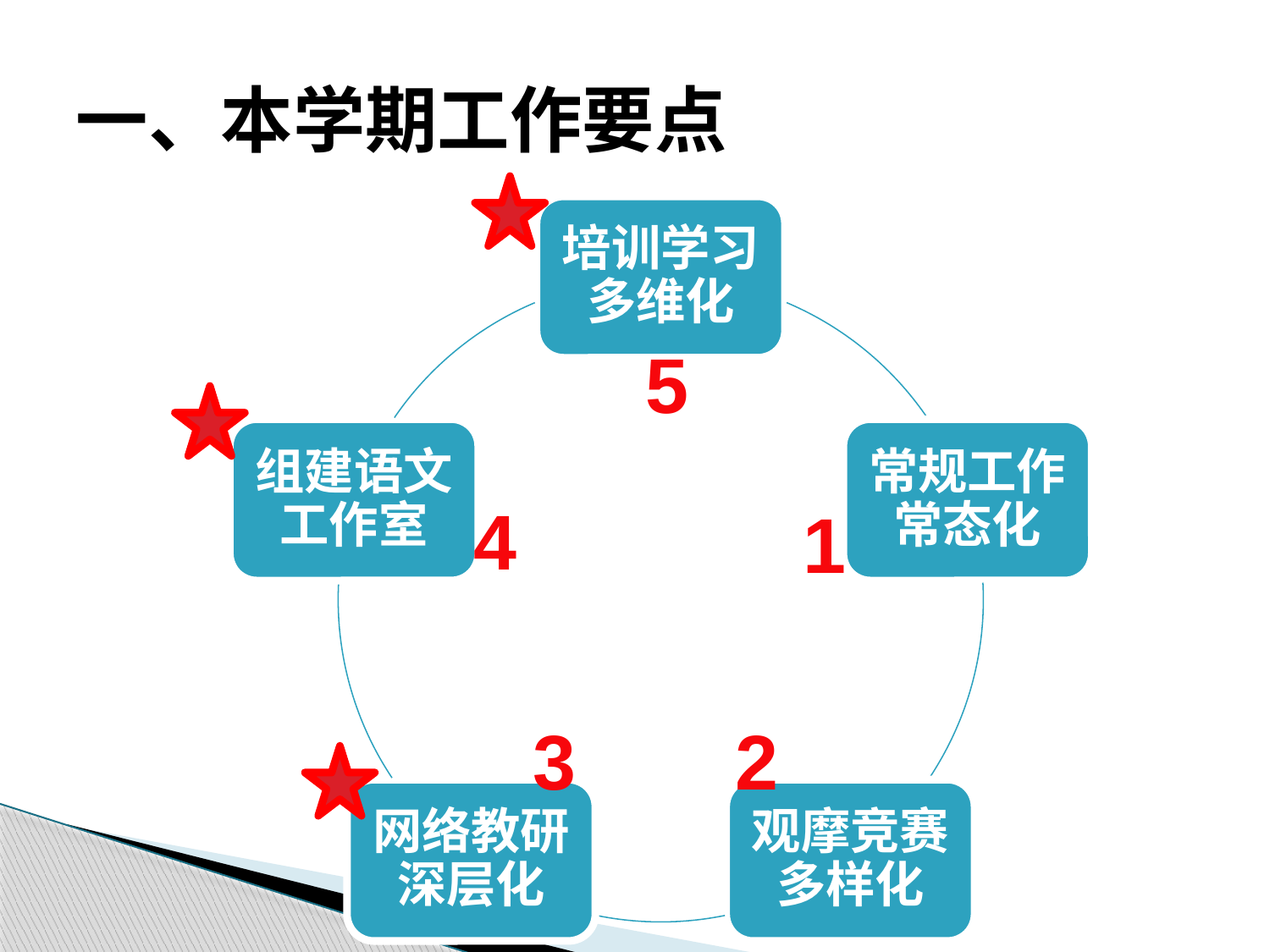

# 一、本学期工作要点

培训学习多维化
常规工作常态化
观摩竞赛多样化
网络教研深层化
组建语文工作室
5

4
1
3
2